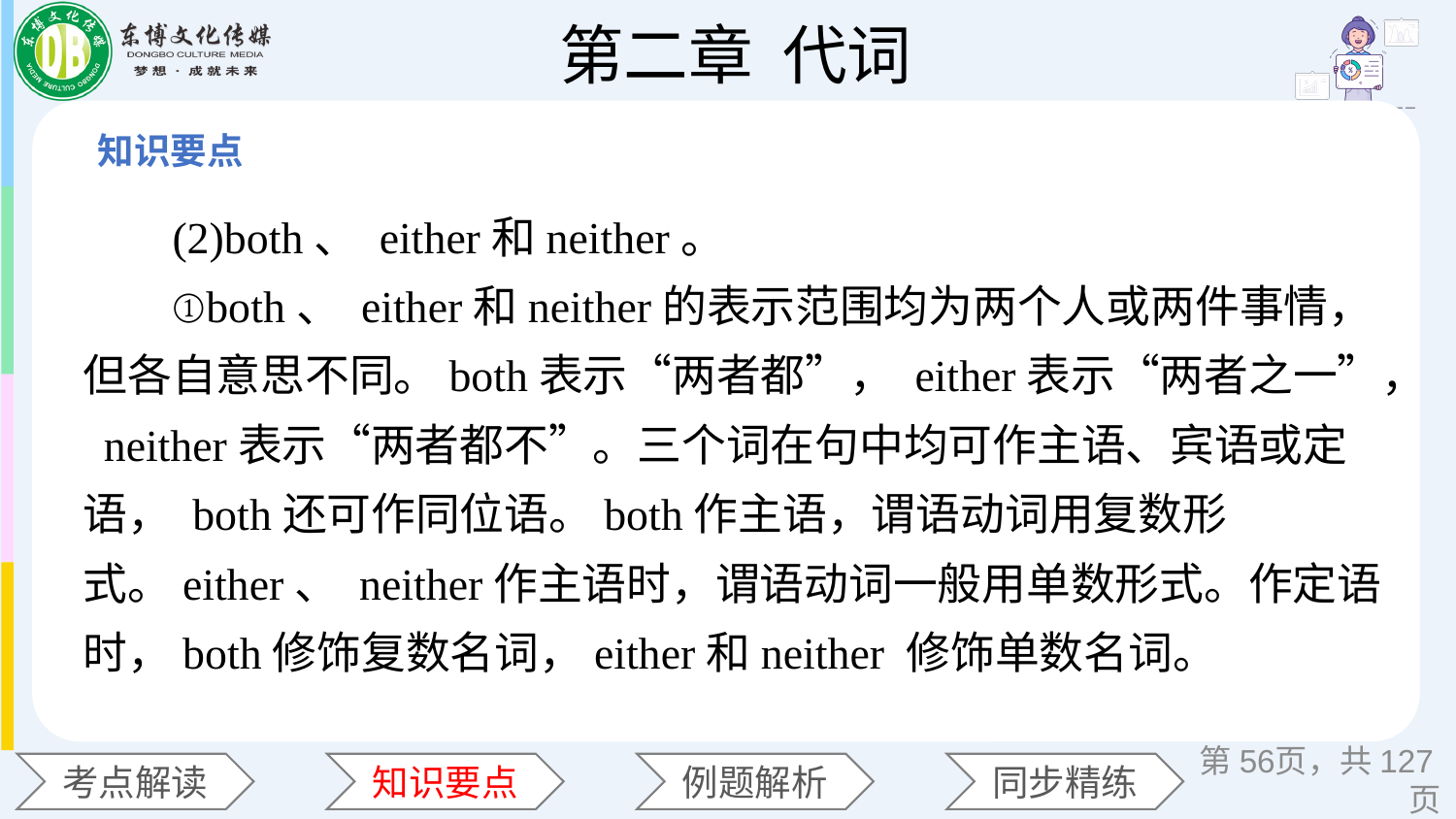

(2)both、 either和neither。
        ①both、 either和neither的表示范围均为两个人或两件事情，但各自意思不同。both表示“两者都”， either表示“两者之一”， neither表示“两者都不”。三个词在句中均可作主语、宾语或定语， both还可作同位语。both作主语，谓语动词用复数形式。either、 neither作主语时，谓语动词一般用单数形式。作定语时，both修饰复数名词，either和neither 修饰单数名词。
第56页，共127页